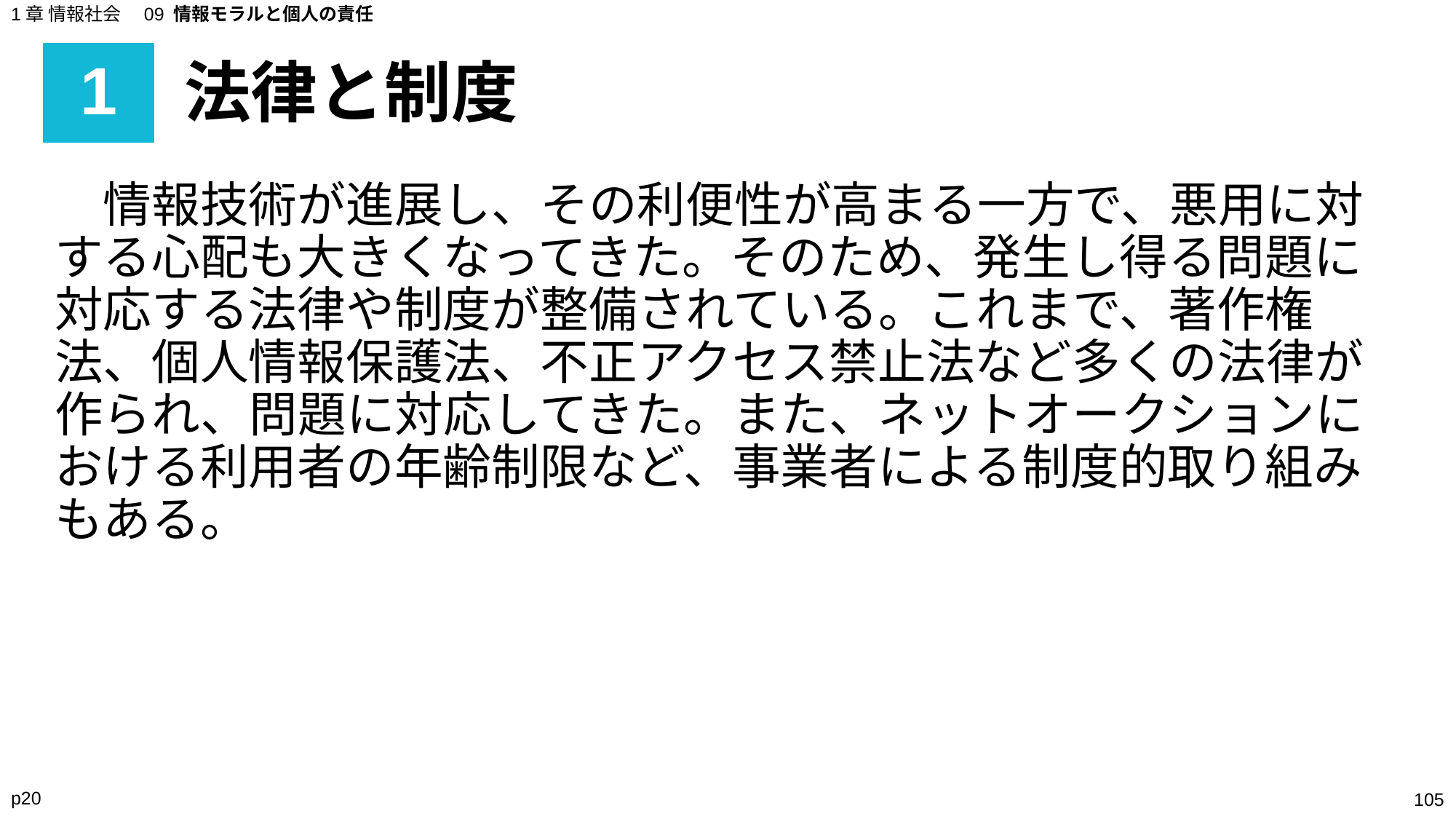

1章 情報社会　09 情報モラルと個人の責任

# 1
法律と制度
　情報技術が進展し、その利便性が高まる一方で、悪用に対する心配も大きくなってきた。そのため、発生し得る問題に対応する法律や制度が整備されている。これまで、著作権法、個人情報保護法、不正アクセス禁止法など多くの法律が作られ、問題に対応してきた。また、ネットオークションにおける利用者の年齢制限など、事業者による制度的取り組みもある。
p20
105